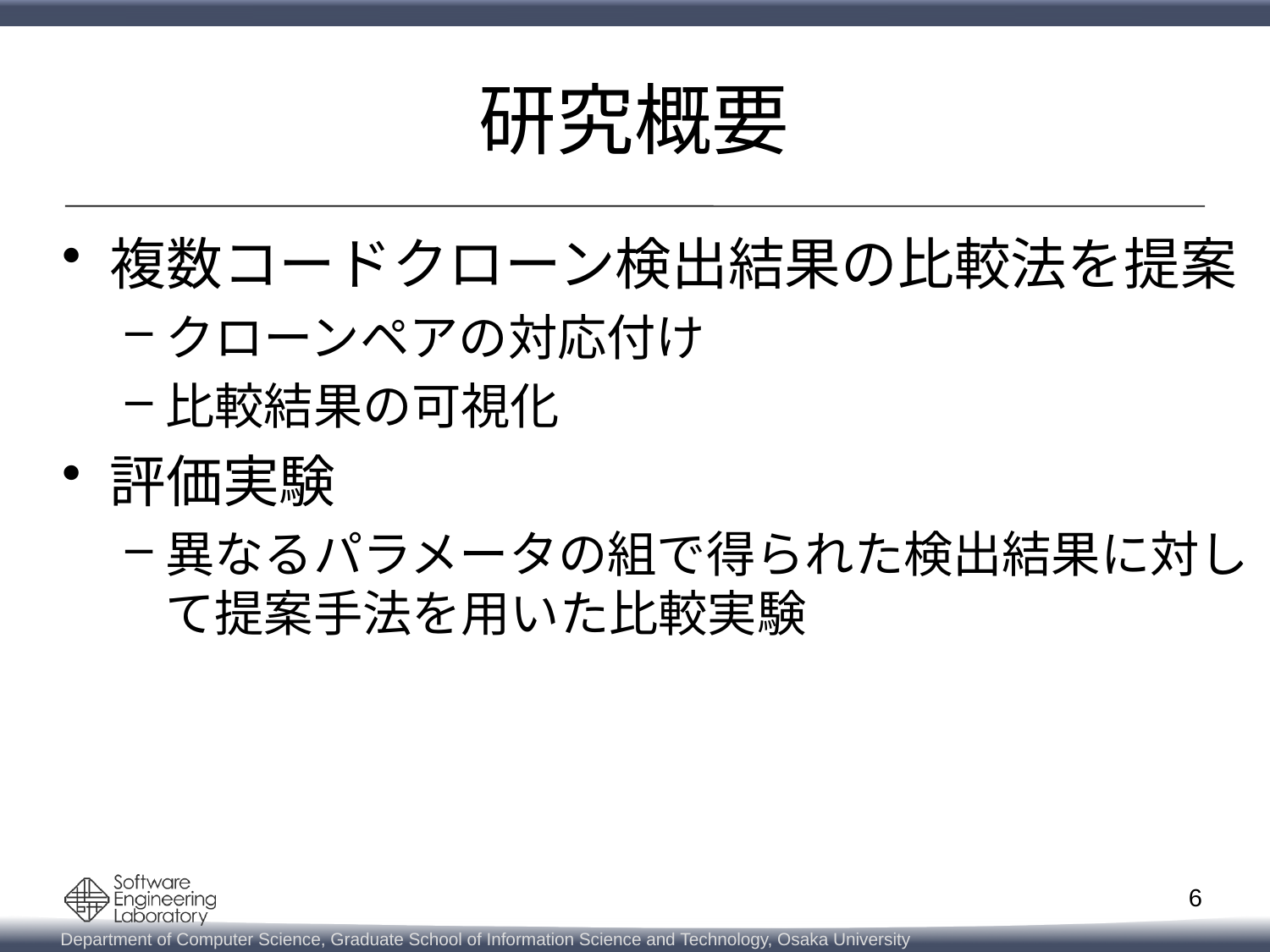

# 研究概要
複数コードクローン検出結果の比較法を提案
クローンペアの対応付け
比較結果の可視化
評価実験
異なるパラメータの組で得られた検出結果に対して提案手法を用いた比較実験

6